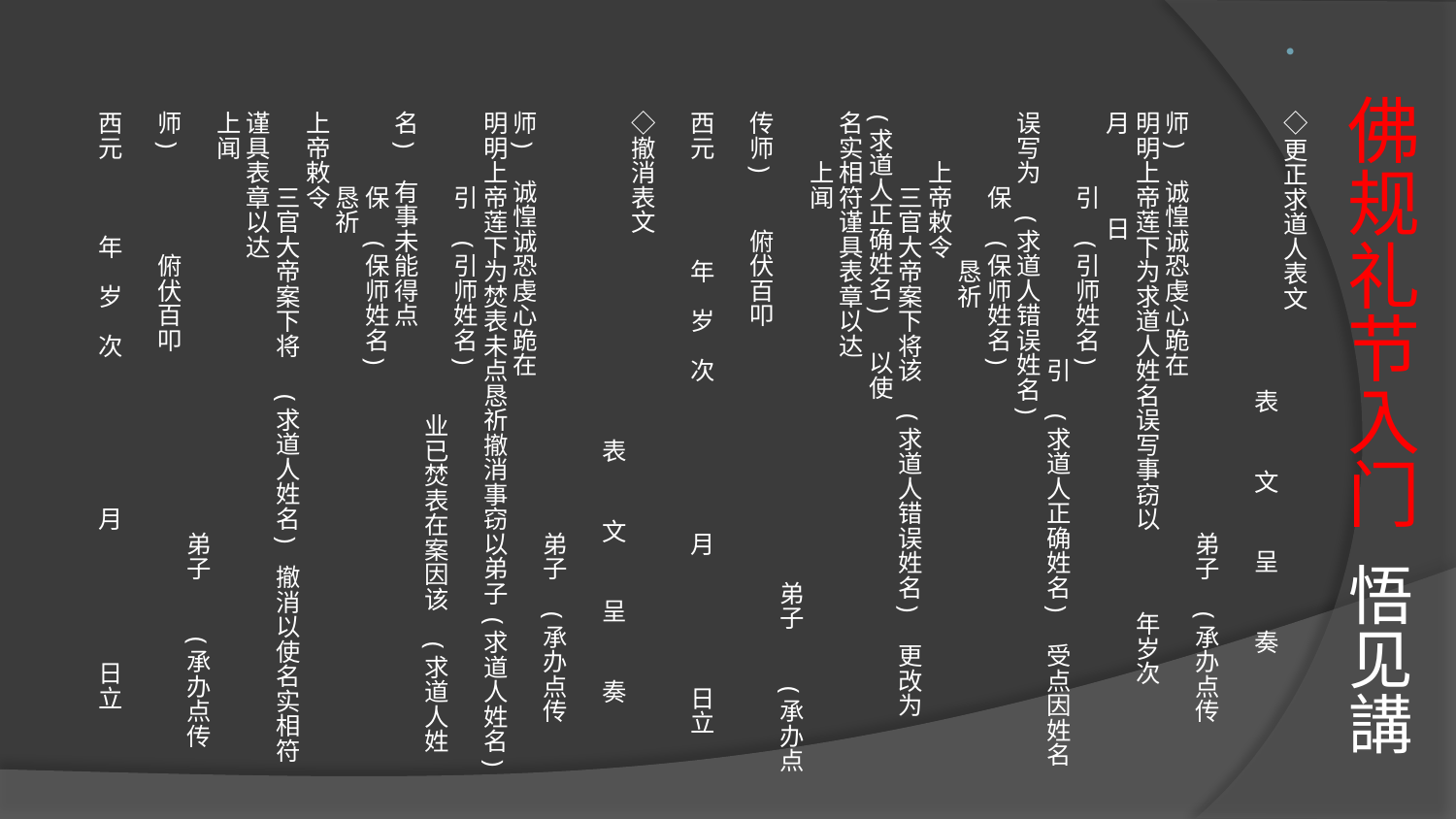

# 佛规礼节入门  悟见講
◇更正求道人表文
　　　　　　　　　　　 表　 　文　 　呈　 　奏
　　　　　　　　　　　　　　　　　弟子　(承办点传师)　诚惶诚恐虔心跪在
明明上帝莲下为求道人姓名误写事窃以　　　 年岁次 　　　月　　 　日
　　　引　(引师姓名)
　　　　　　　　　　引　(求道人正确姓名)　受点因姓名误写为　(求道人错误姓名)
　　　保　(保师姓名)
　　　　　　恳祈
　　上帝敕令
　　　三官大帝案下将该　(求道人错误姓名)　更改为　(求道人正确姓名)　 以使
名实相符谨具表章以达
　　上闻
　　　　　　　　　　　　　　　　　　　弟子　　(承办点传师)　　俯伏百叩
　　
西元　　　　年　岁　次　　　　　　月　　　　 　日立
◇撤消表文
　　　　　　　　　　　　 　表 　　文　 　呈 　　奏
　　　　　　　　　　　　　　　　　弟子　(承办点传师)　诚惶诚恐虔心跪在
明明上帝莲下为焚表未点恳祈撤消事窃以弟子 (求道人姓名)
　　　引　(引师姓名)
　　　　　　　　　　　　 业已焚表在案因该　(求道人姓名)　有事未能得点
　　　保　(保师姓名)
　　　恳祈
上帝敕令
　　　三官大帝案下将　 (求道人姓名) 撤消以使名实相符谨具表章以达
上闻
　　　　　　　　　　　　　　　　　弟子　　(承办点传师)　　　　俯伏百叩
　　
西元　　　年　岁　次　　　　　　月　　　　　 日立